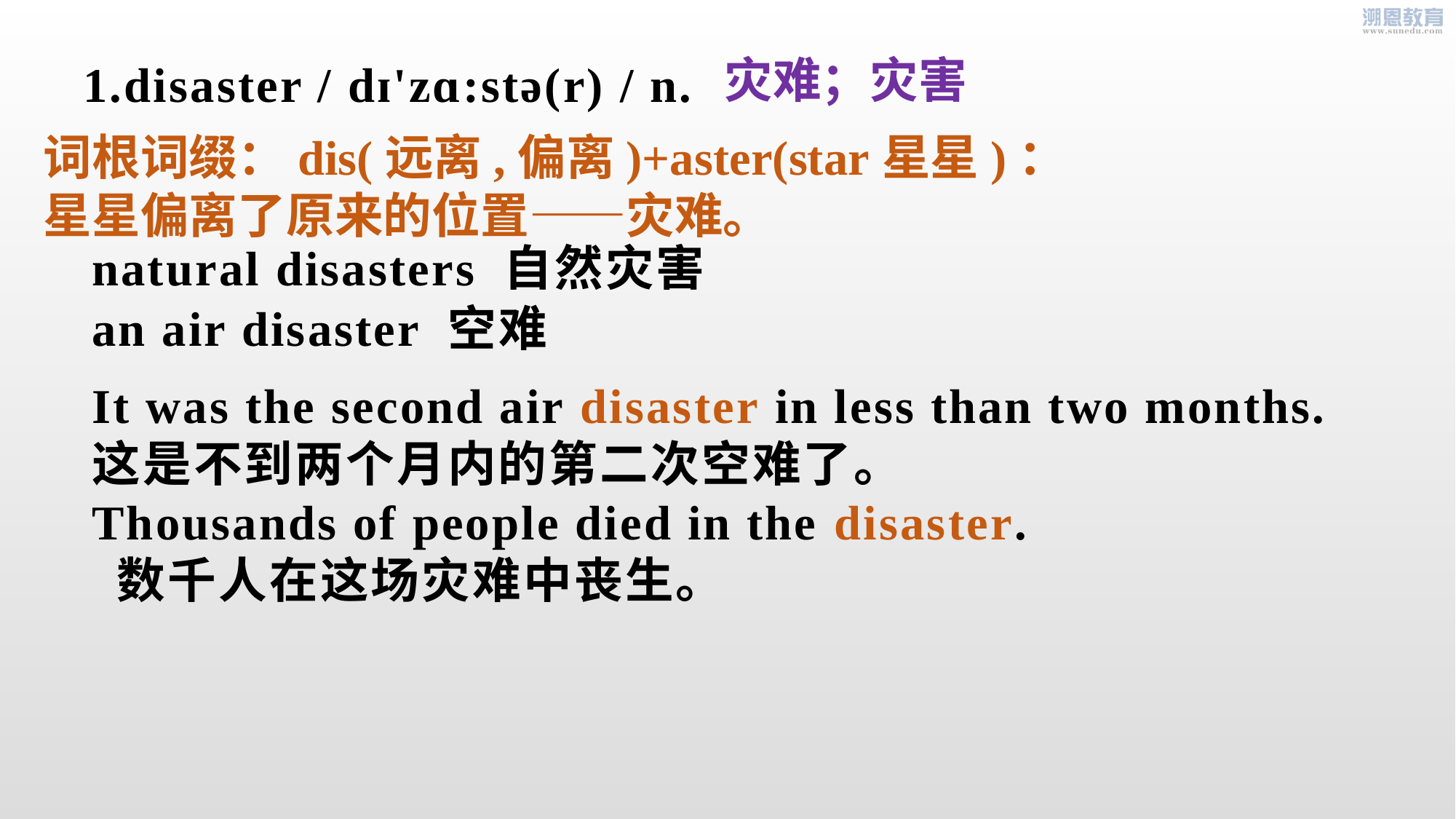

灾难；灾害
# 1.disaster / dɪ'zɑ:stə(r) / n.
词根词缀：dis(远离,偏离)+aster(star星星)：
星星偏离了原来的位置——灾难。
natural disasters 自然灾害
an air disaster 空难
It was the second air disaster in less than two months. 这是不到两个月内的第二次空难了。
Thousands of people died in the disaster.
 数千人在这场灾难中丧生。